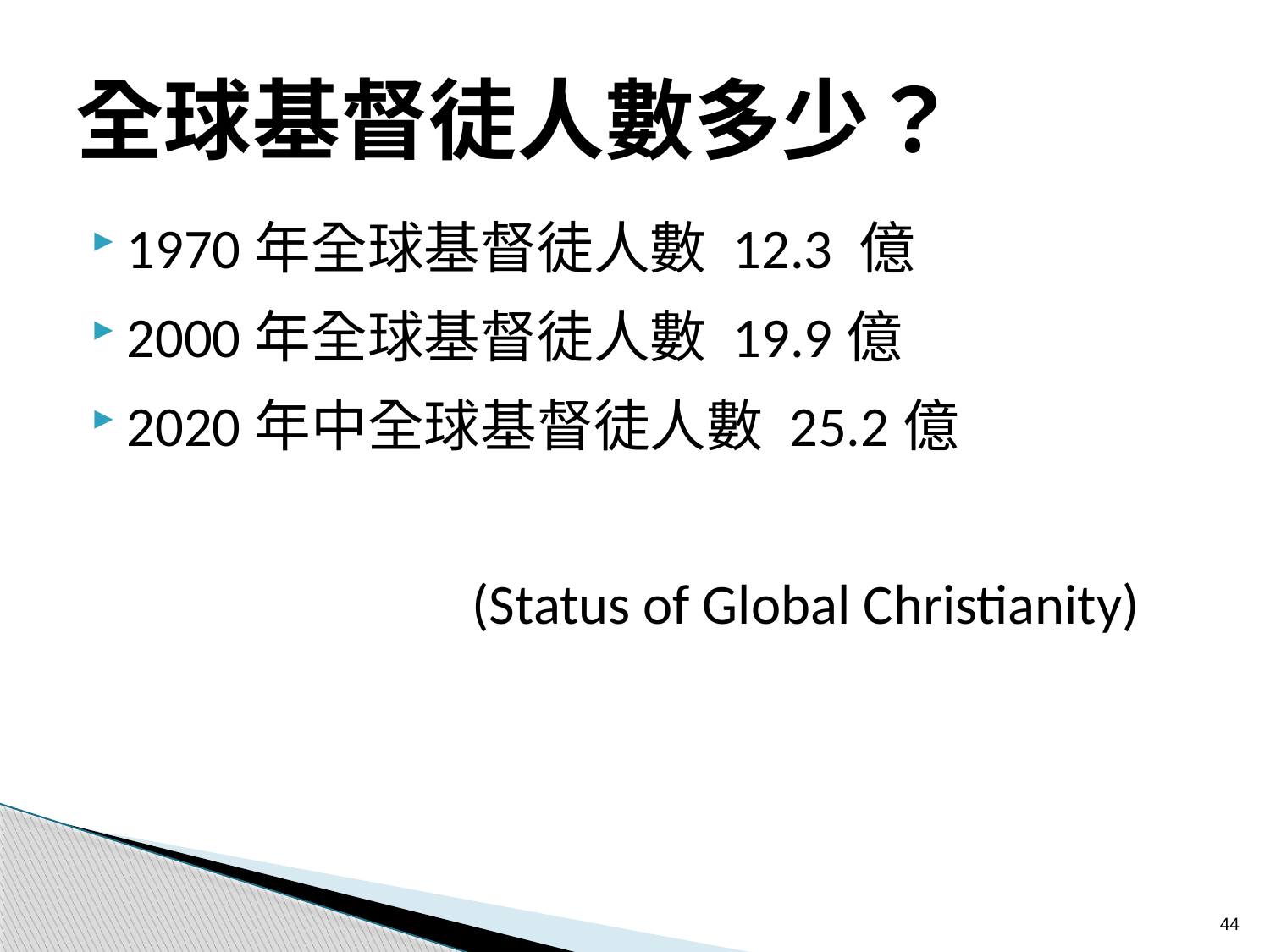

# 全球基督徒人數多少？
1970年全球基督徒人數 12.3 億
2000年全球基督徒人數 19.9億
2020年中全球基督徒人數 25.2億

			(Status of Global Christianity)
44